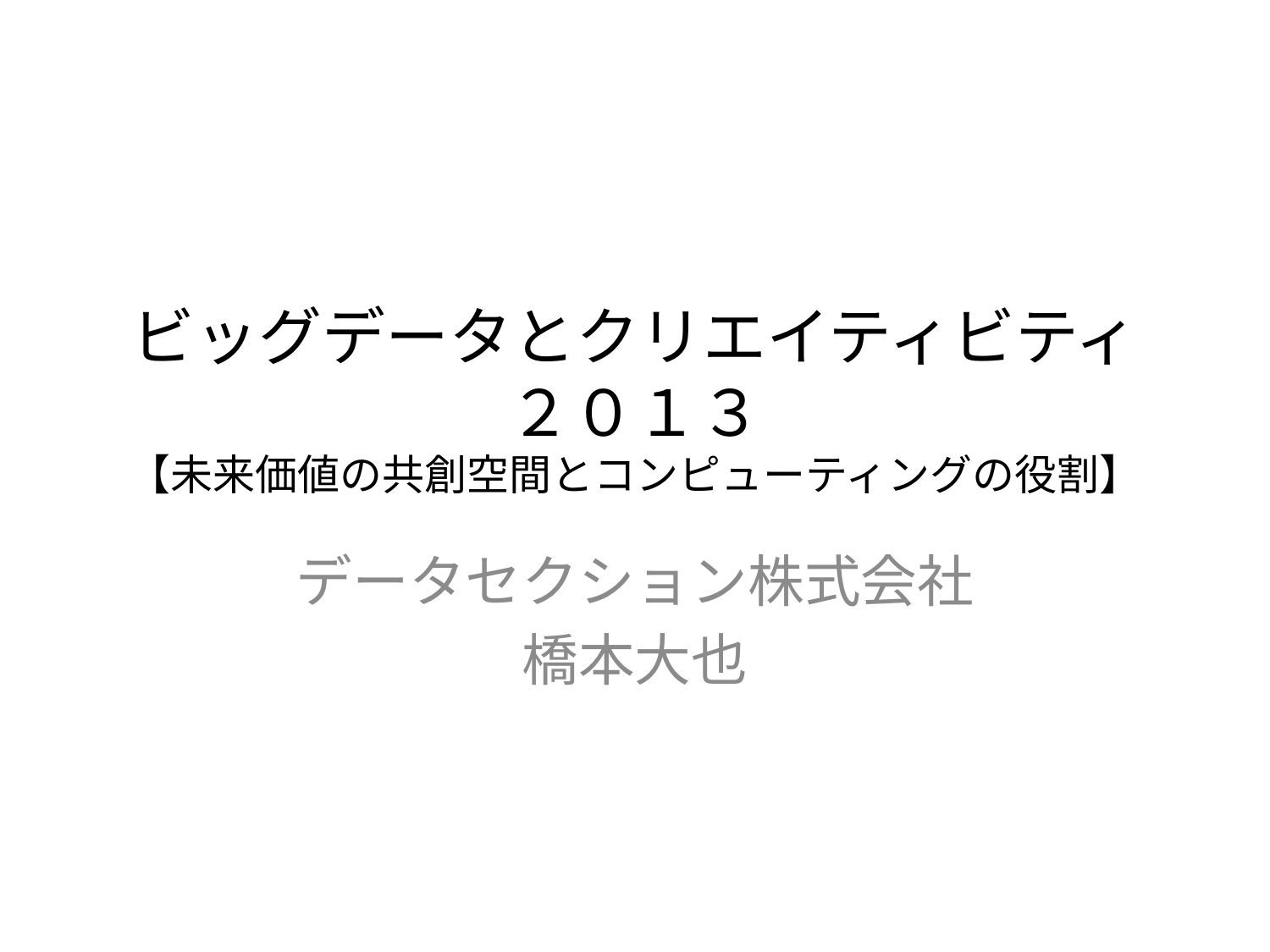

# ビッグデータとクリエイティビティ２０１３ 【未来価値の共創空間とコンピューティングの役割】
データセクション株式会社
橋本大也